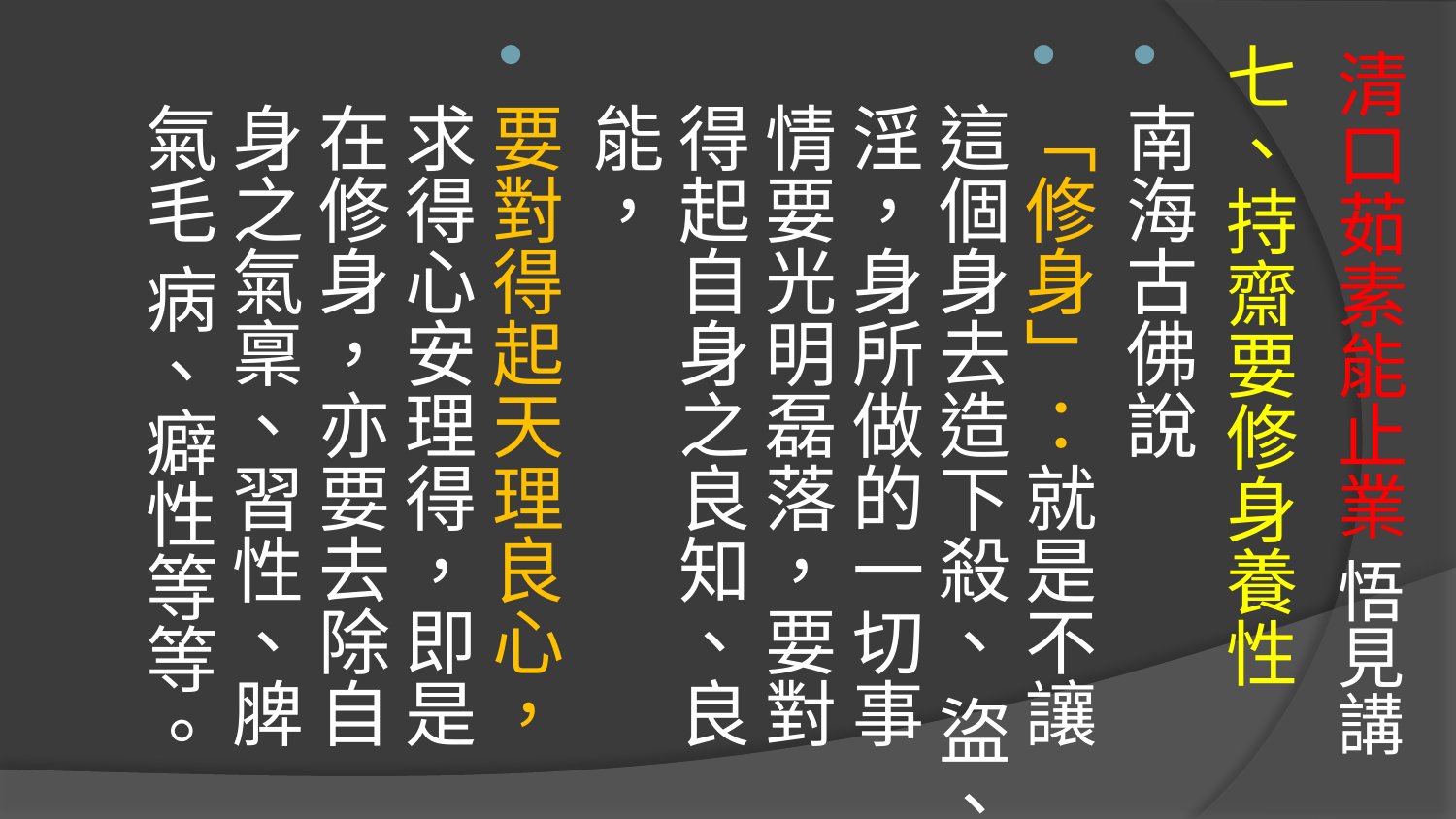

# 清口茹素能止業 悟見講
七、持齋要修身養性
南海古佛說
「修身」：就是不讓這個身去造下殺、 盜、淫，身所做的一切事情要光明磊落，要對得起自身之良知、良能，
要對得起天理良心，求得心安理得，即是在修身，亦要去除自身之氣稟、習性、脾氣毛 病、癖性等等。